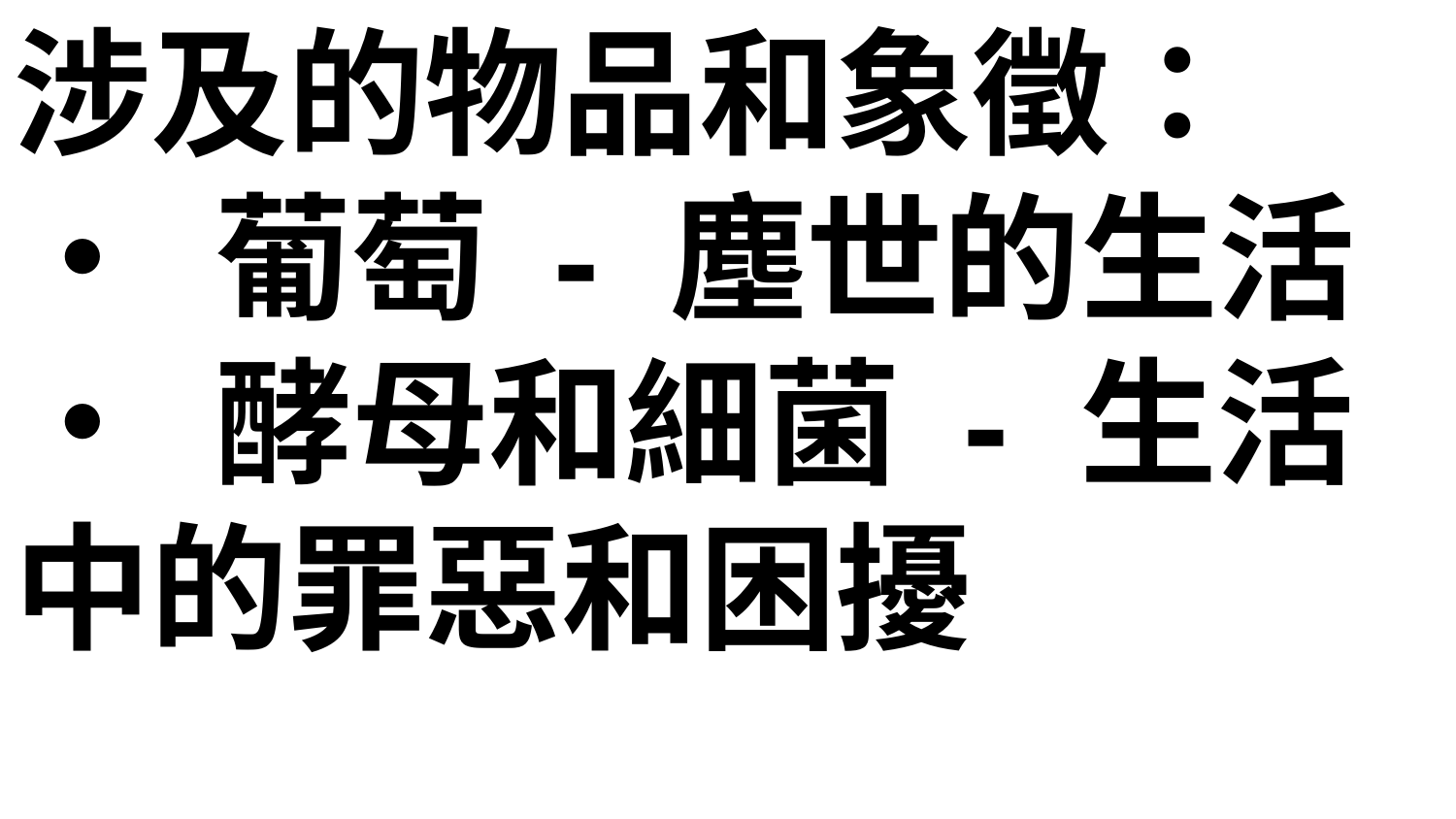

涉及的物品和象徵：
• 葡萄 - 塵世的生活
• 酵母和細菌 - 生活中的罪惡和困擾